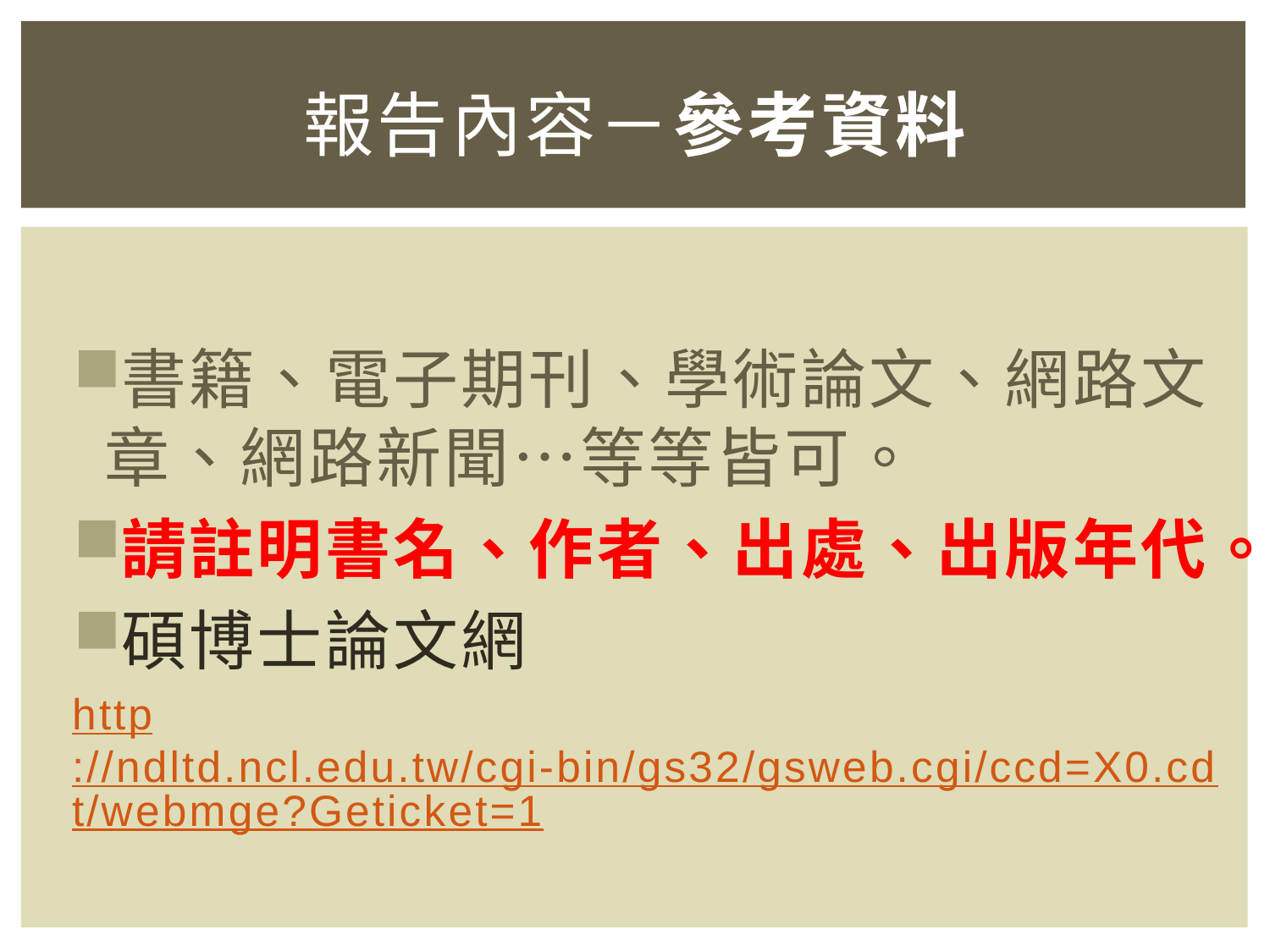

# 報告內容－參考資料

書籍、電子期刊、學術論文、網路文章、網路新聞…等等皆可。
請註明書名、作者、出處、出版年代。
碩博士論文網
http://ndltd.ncl.edu.tw/cgi-bin/gs32/gsweb.cgi/ccd=X0.cdt/webmge?Geticket=1